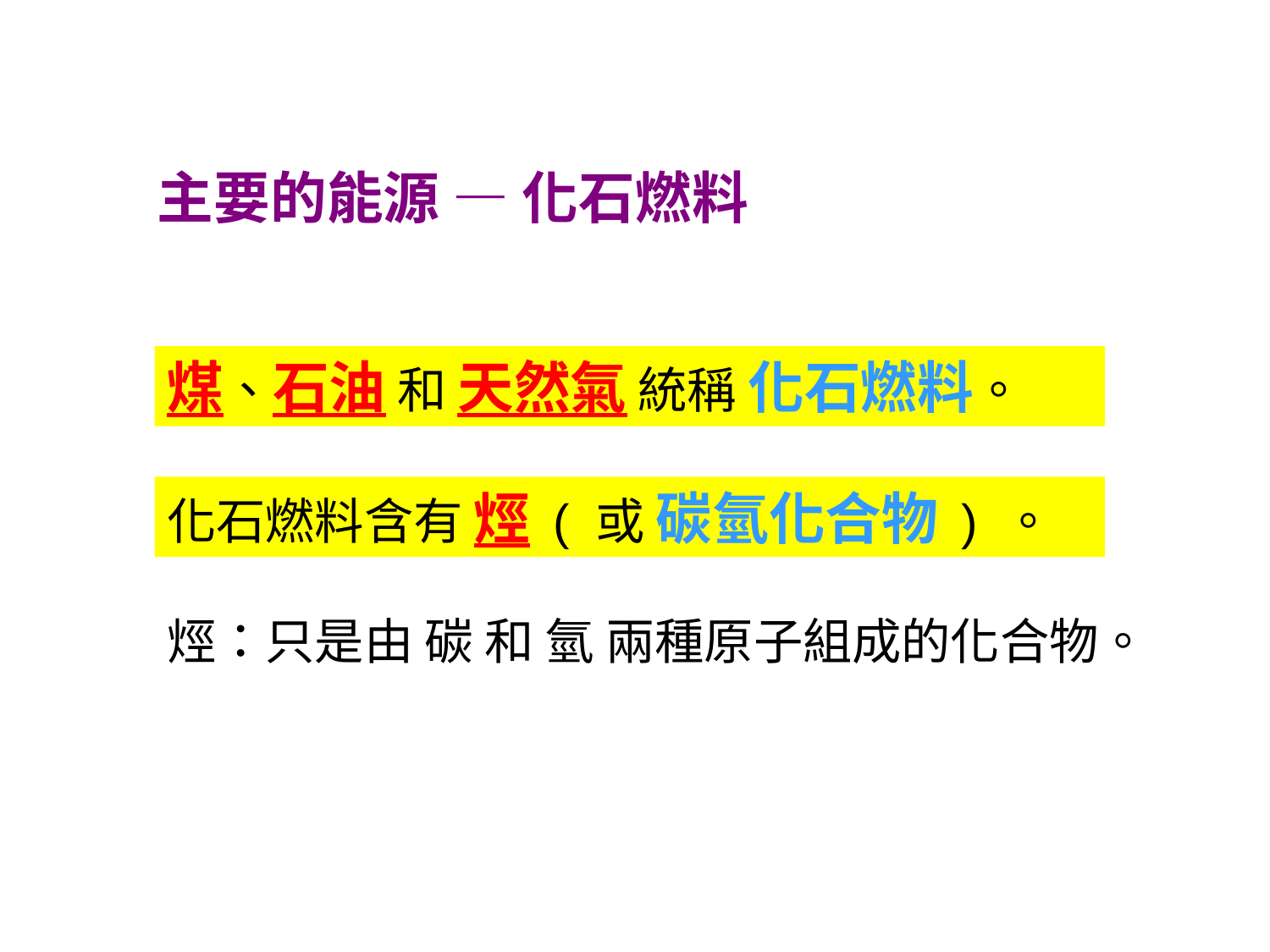

主要的能源 — 化石燃料
煤、石油 和 天然氣 統稱 化石燃料。
化石燃料含有 烴 ( 或 碳氫化合物 ) 。
烴：只是由 碳 和 氫 兩種原子組成的化合物。